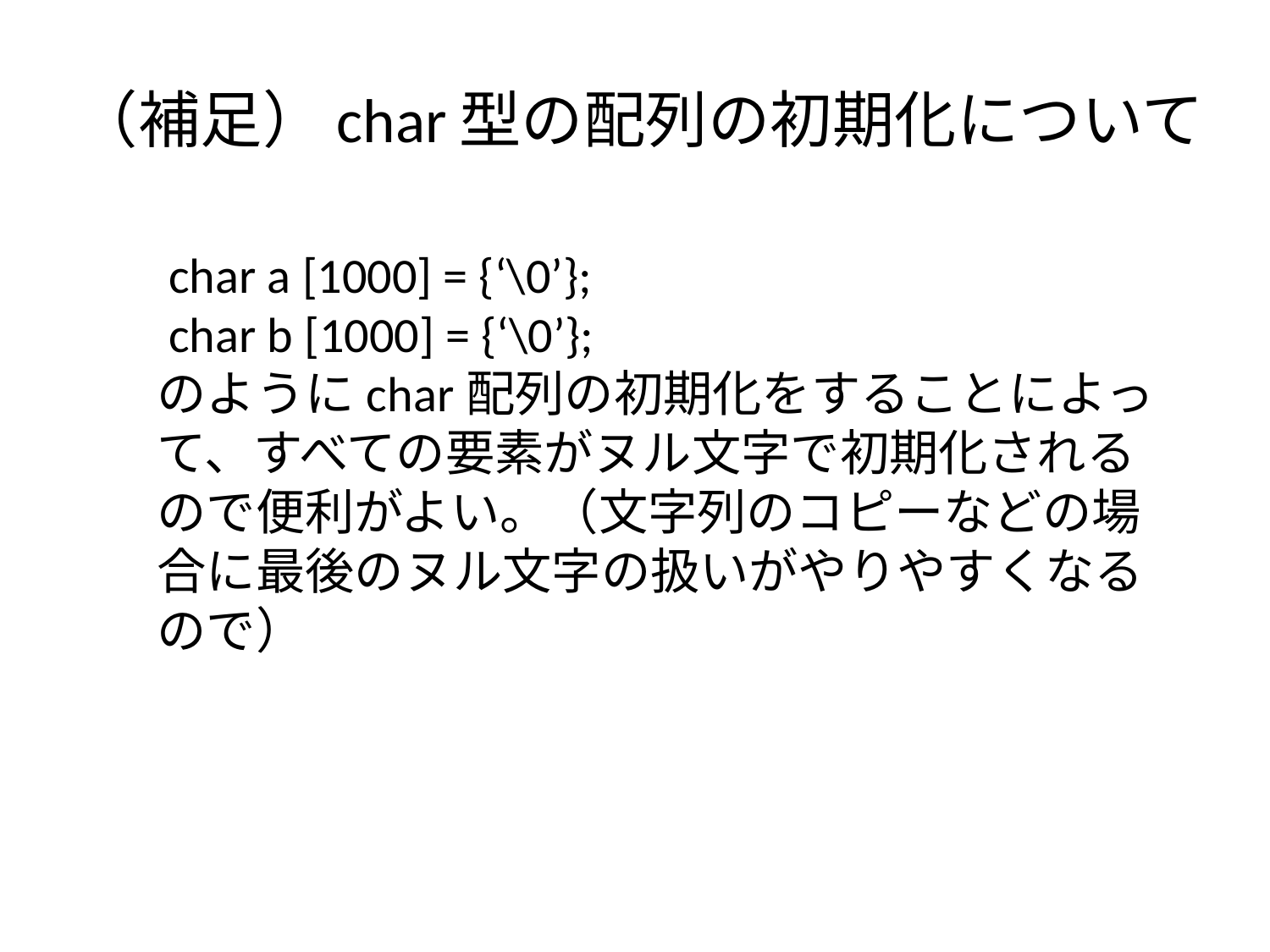

# （補足）char型の配列の初期化について
 char a [1000] = {‘\0’};
 char b [1000] = {‘\0’};
のようにchar配列の初期化をすることによって、すべての要素がヌル文字で初期化されるので便利がよい。（文字列のコピーなどの場合に最後のヌル文字の扱いがやりやすくなるので）